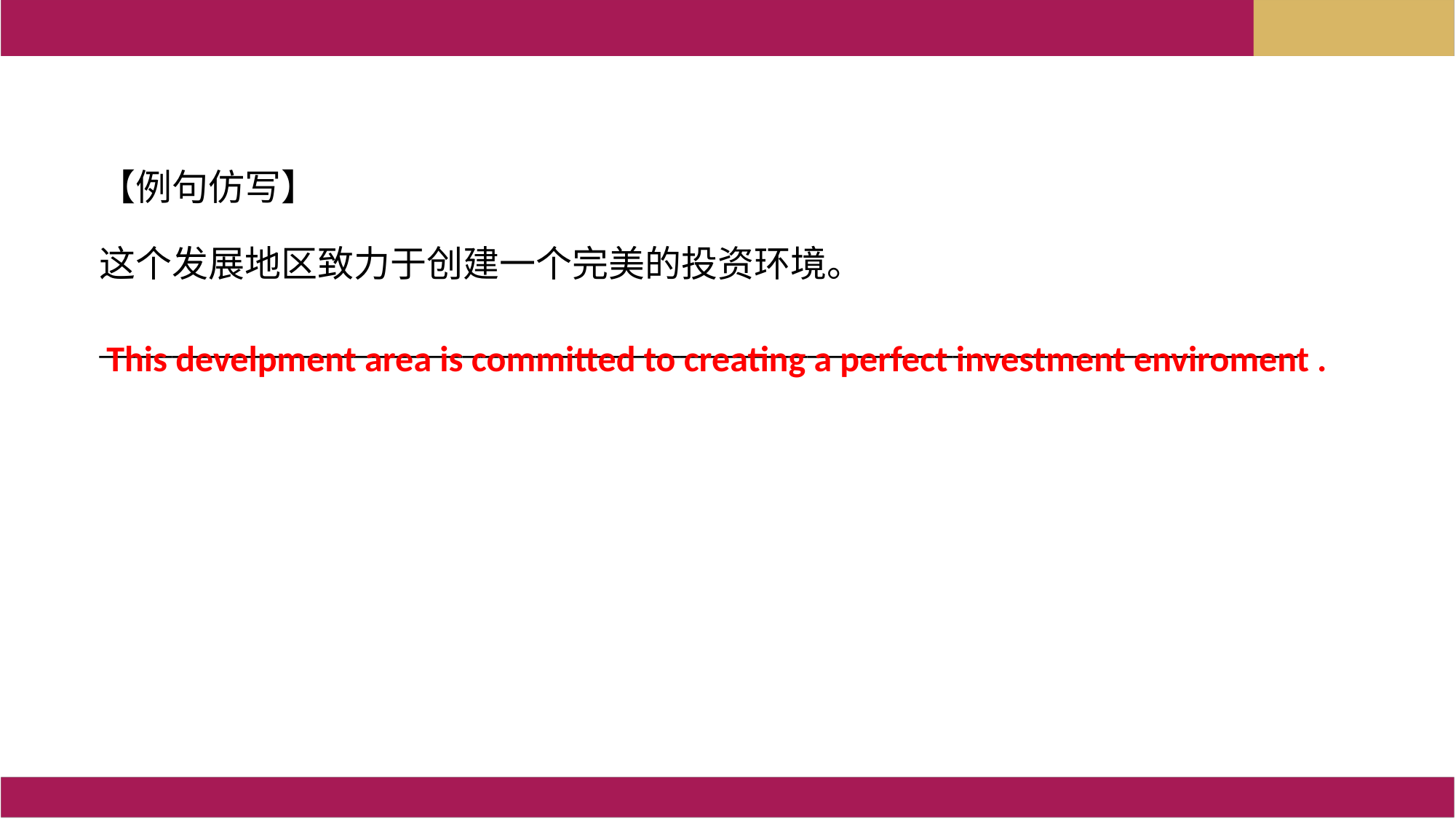

【例句仿写】
这个发展地区致力于创建一个完美的投资环境。
__________________________________________________________________
This develpment area is committed to creating a perfect investment enviroment .